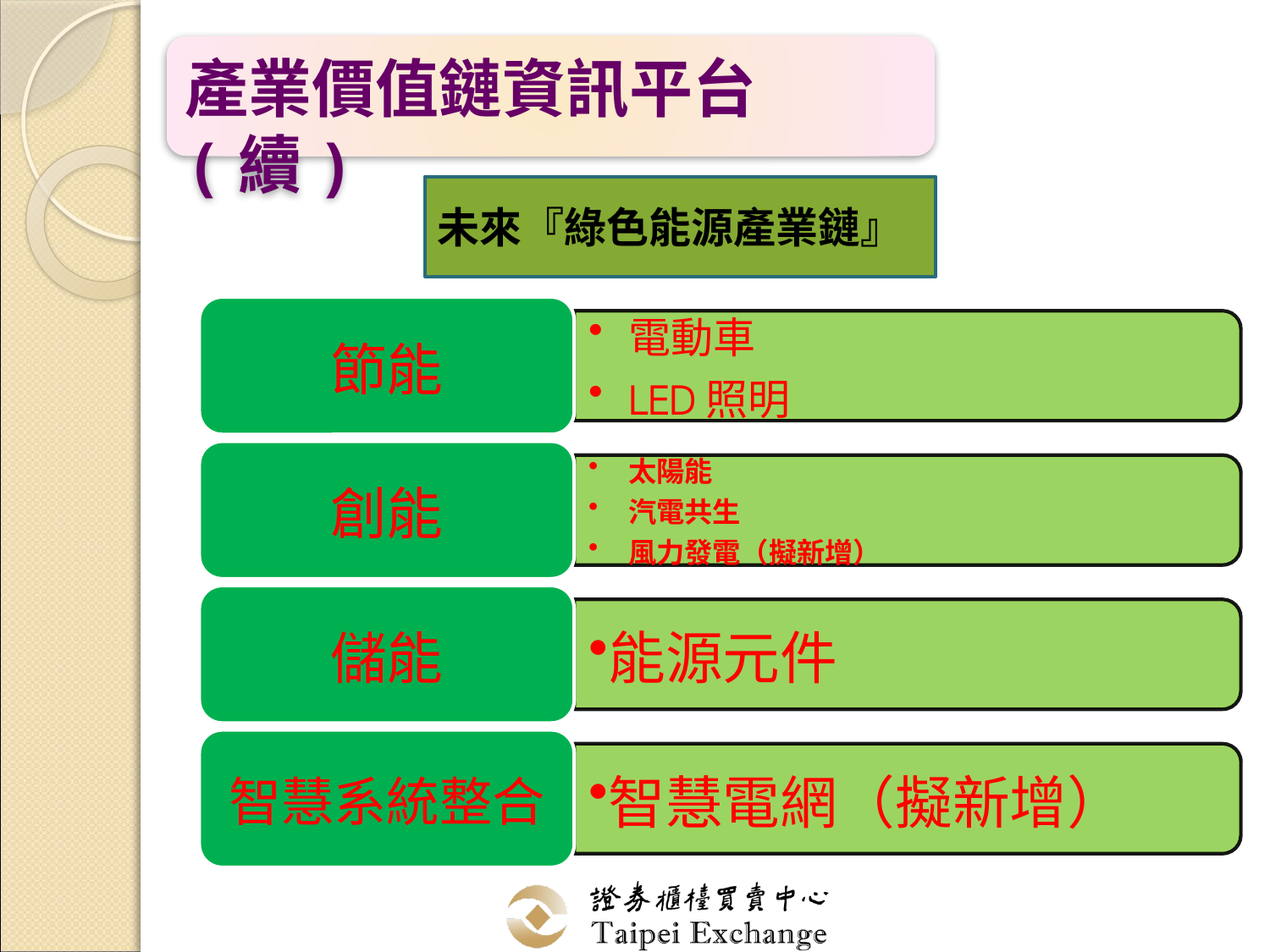

產業價值鏈資訊平台(續)
未來『綠色能源產業鏈』

節能
電動車
LED照明
創能
太陽能
汽電共生
儲能
能源元件
智慧系統整合
風力發電（擬新增）
智慧電網（擬新增）